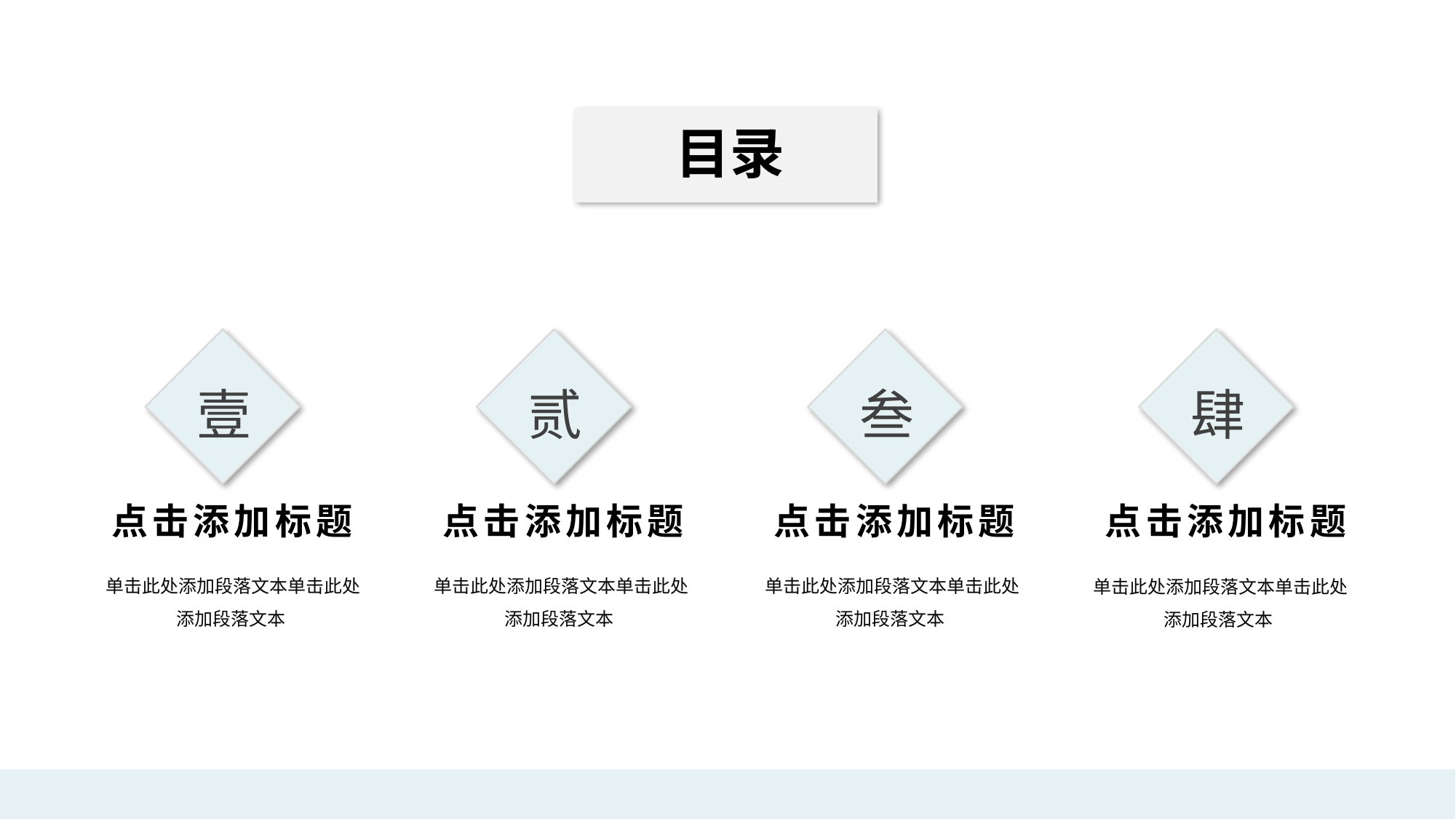

行业PPT模板http://www.1ppt.com/hangye/
https://www.ypppt.com/

目录

壹
点击添加标题
单击此处添加段落文本单击此处添加段落文本

贰
点击添加标题
单击此处添加段落文本单击此处添加段落文本

叁
点击添加标题
单击此处添加段落文本单击此处添加段落文本

肆
点击添加标题
单击此处添加段落文本单击此处添加段落文本